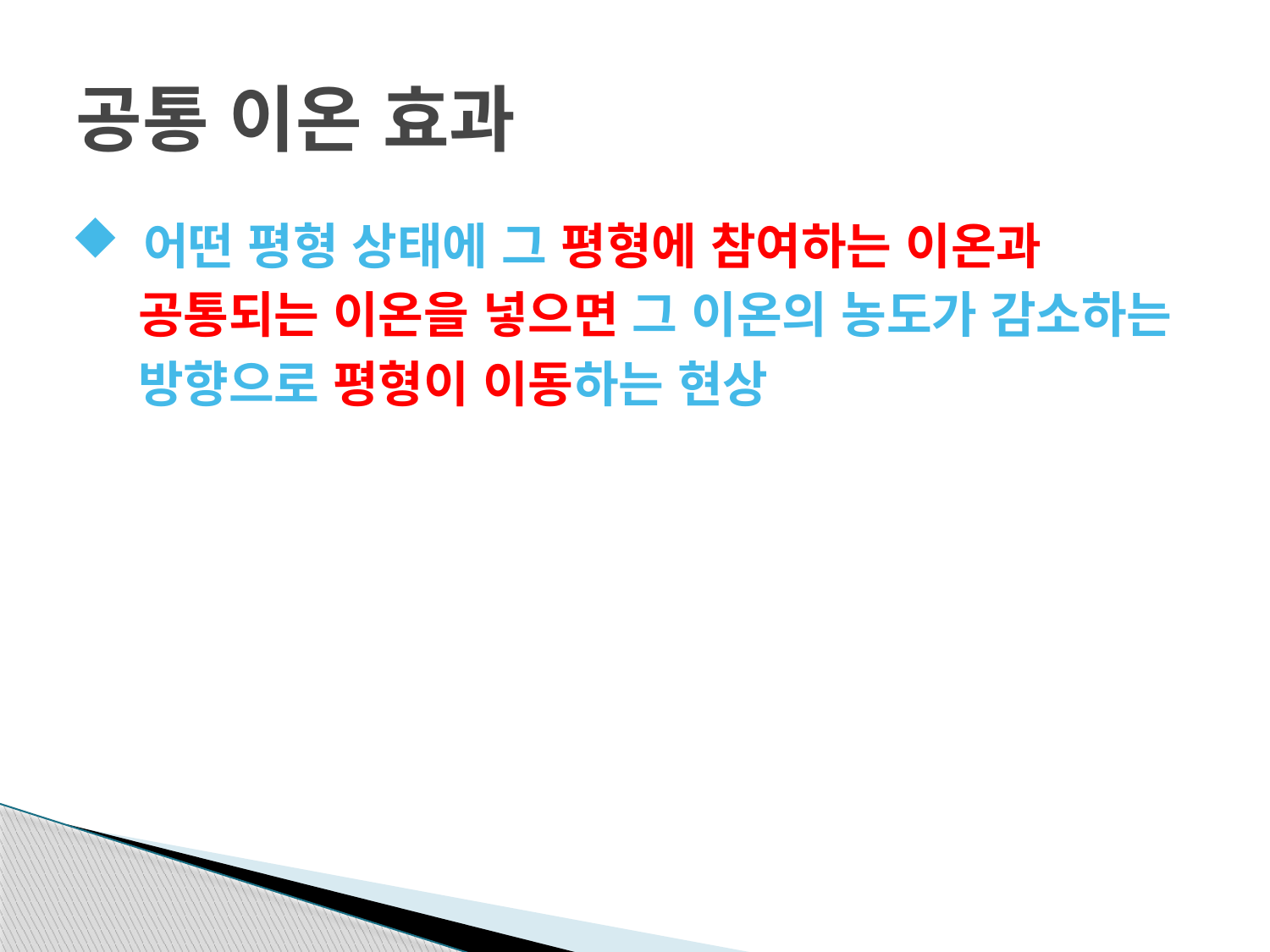

# 공통 이온 효과
 어떤 평형 상태에 그 평형에 참여하는 이온과
    공통되는 이온을 넣으면 그 이온의 농도가 감소하는
    방향으로 평형이 이동하는 현상